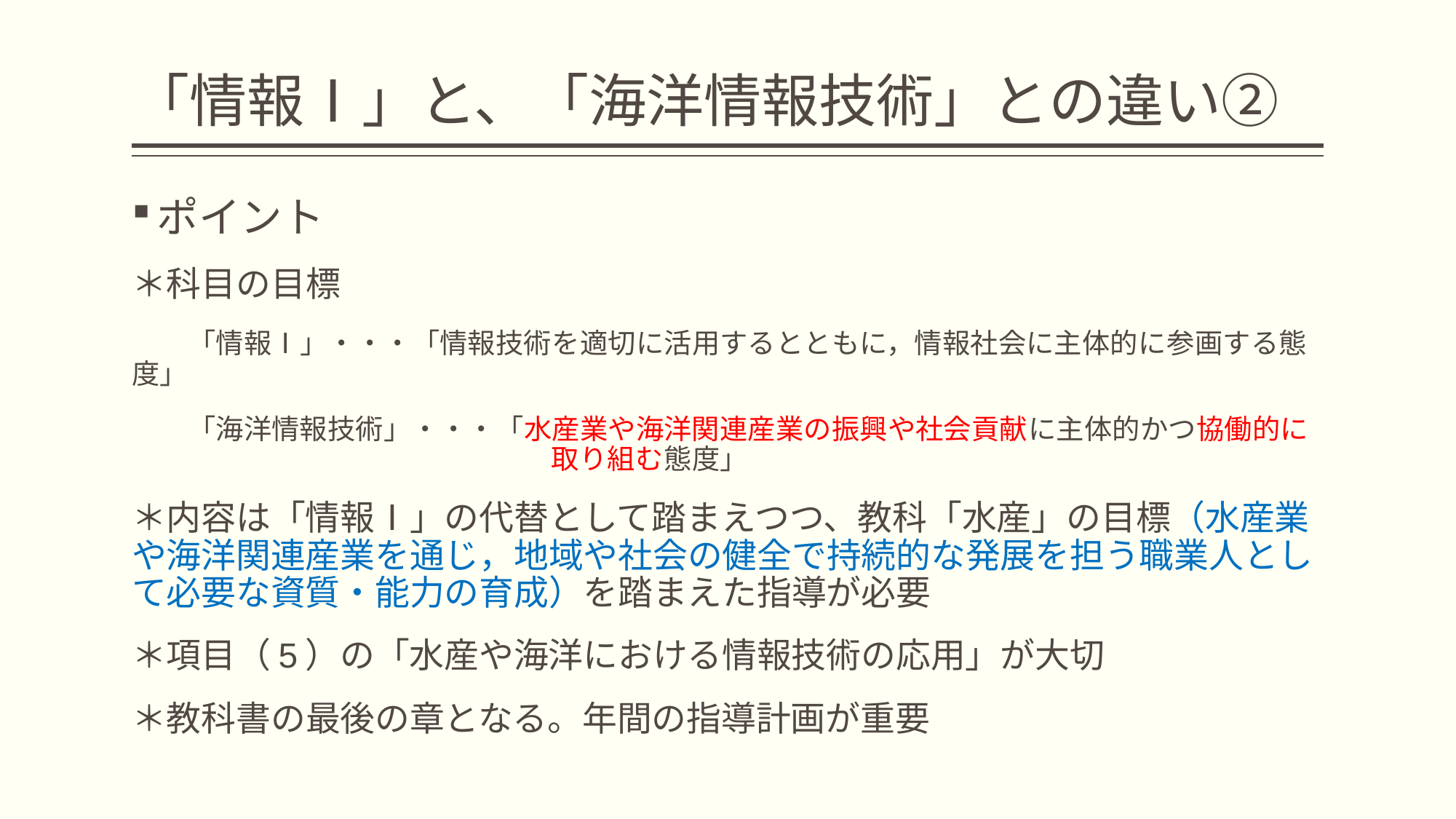

# 「情報Ⅰ」と、「海洋情報技術」との違い②
ポイント
＊科目の目標
　　「情報Ⅰ」・・・「情報技術を適切に活用するとともに，情報社会に主体的に参画する態度」
　　「海洋情報技術」・・・「水産業や海洋関連産業の振興や社会貢献に主体的かつ協働的に
　　　　　　　　　　　　　　　取り組む態度」
＊内容は「情報Ⅰ」の代替として踏まえつつ、教科「水産」の目標（水産業や海洋関連産業を通じ，地域や社会の健全で持続的な発展を担う職業人として必要な資質・能力の育成）を踏まえた指導が必要
＊項目（5）の「水産や海洋における情報技術の応用」が大切
＊教科書の最後の章となる。年間の指導計画が重要

9